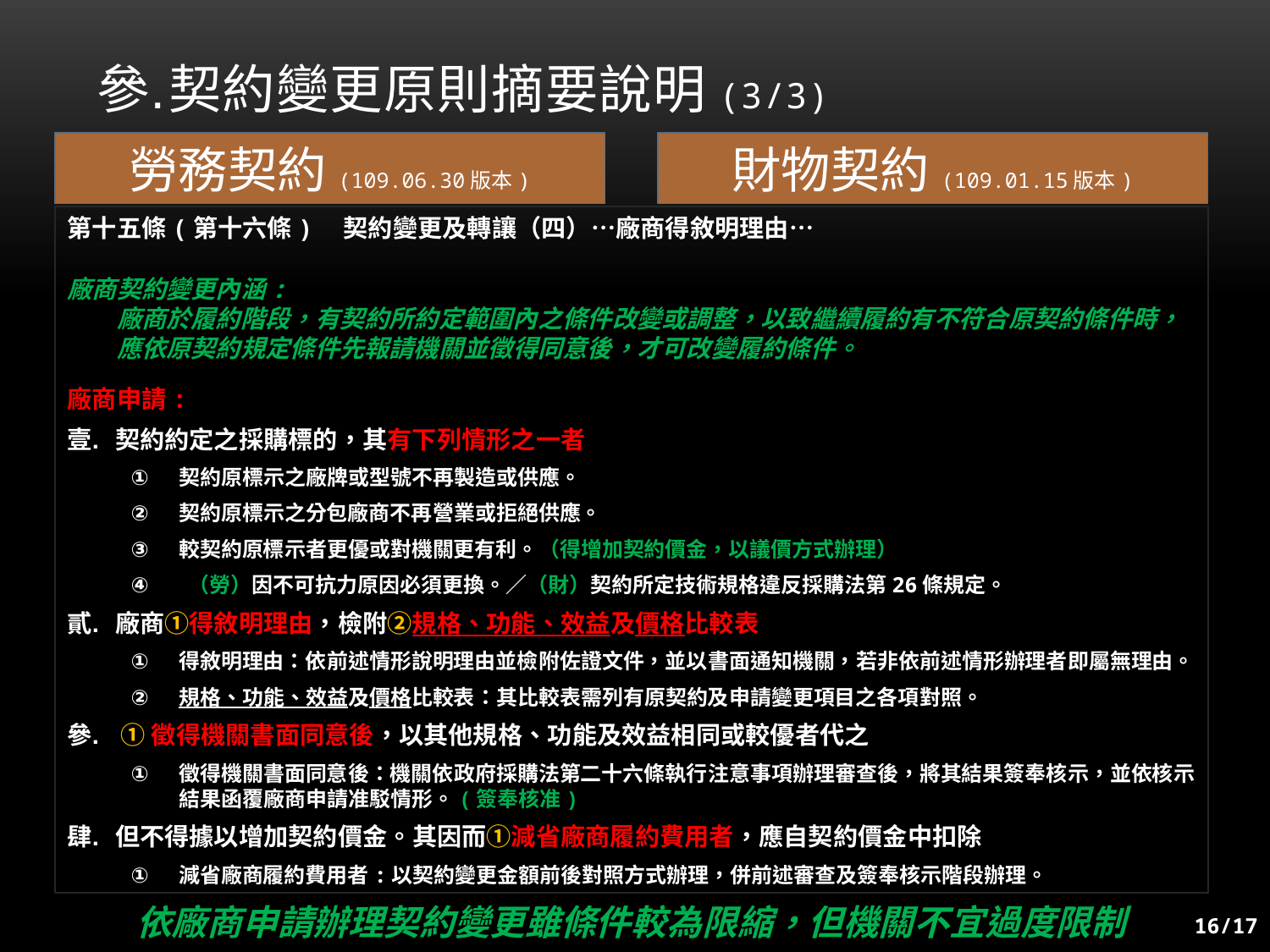

# 契約變更原則摘要說明(3/3)
勞務契約(109.06.30版本)
財物契約(109.01.15版本)
第十五條(第十六條)　契約變更及轉讓（四）…廠商得敘明理由…
廠商契約變更內涵:
　　廠商於履約階段，有契約所約定範圍內之條件改變或調整，以致繼續履約有不符合原契約條件時，
　　應依原契約規定條件先報請機關並徵得同意後，才可改變履約條件。
廠商申請:
契約約定之採購標的，其有下列情形之一者
契約原標示之廠牌或型號不再製造或供應。
契約原標示之分包廠商不再營業或拒絕供應。
較契約原標示者更優或對機關更有利。（得增加契約價金，以議價方式辦理）
 （勞）因不可抗力原因必須更換。／（財）契約所定技術規格違反採購法第26條規定。
廠商①得敘明理由，檢附②規格、功能、效益及價格比較表
得敘明理由：依前述情形說明理由並檢附佐證文件，並以書面通知機關，若非依前述情形辦理者即屬無理由。
規格、功能、效益及價格比較表：其比較表需列有原契約及申請變更項目之各項對照。
 ①徵得機關書面同意後，以其他規格、功能及效益相同或較優者代之
徵得機關書面同意後：機關依政府採購法第二十六條執行注意事項辦理審查後，將其結果簽奉核示，並依核示結果函覆廠商申請准駁情形。(簽奉核准)
但不得據以增加契約價金。其因而①減省廠商履約費用者，應自契約價金中扣除
減省廠商履約費用者:以契約變更金額前後對照方式辦理，併前述審查及簽奉核示階段辦理。
依廠商申請辦理契約變更雖條件較為限縮，但機關不宜過度限制
16/17